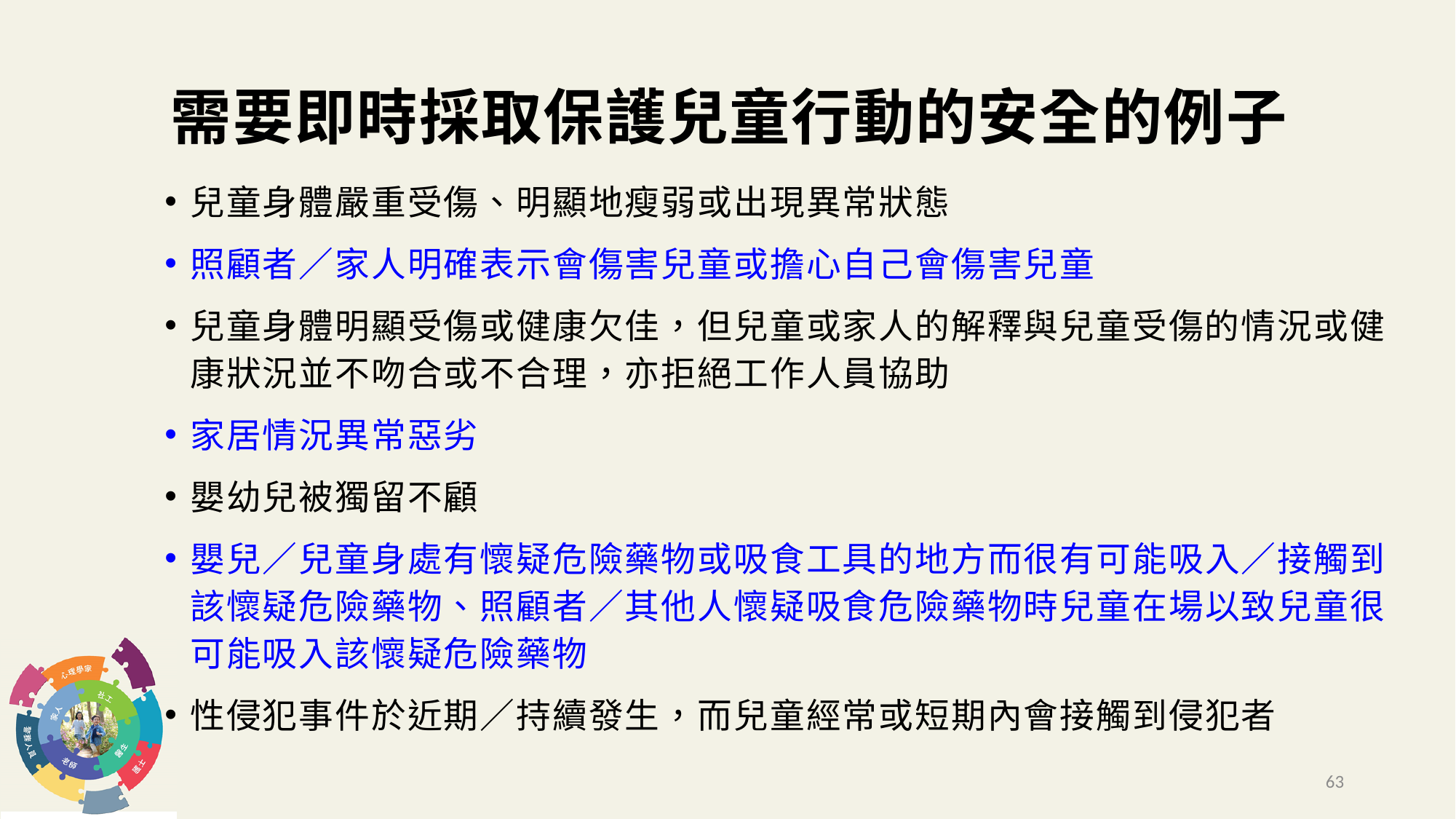

# 需要即時採取保護兒童行動的安全的例子
兒童身體嚴重受傷、明顯地瘦弱或出現異常狀態
照顧者／家人明確表示會傷害兒童或擔心自己會傷害兒童
兒童身體明顯受傷或健康欠佳，但兒童或家人的解釋與兒童受傷的情況或健康狀況並不吻合或不合理，亦拒絕工作人員協助
家居情況異常惡劣
嬰幼兒被獨留不顧
嬰兒／兒童身處有懷疑危險藥物或吸食工具的地方而很有可能吸入／接觸到該懷疑危險藥物、照顧者／其他人懷疑吸食危險藥物時兒童在場以致兒童很可能吸入該懷疑危險藥物
性侵犯事件於近期／持續發生，而兒童經常或短期內會接觸到侵犯者

63